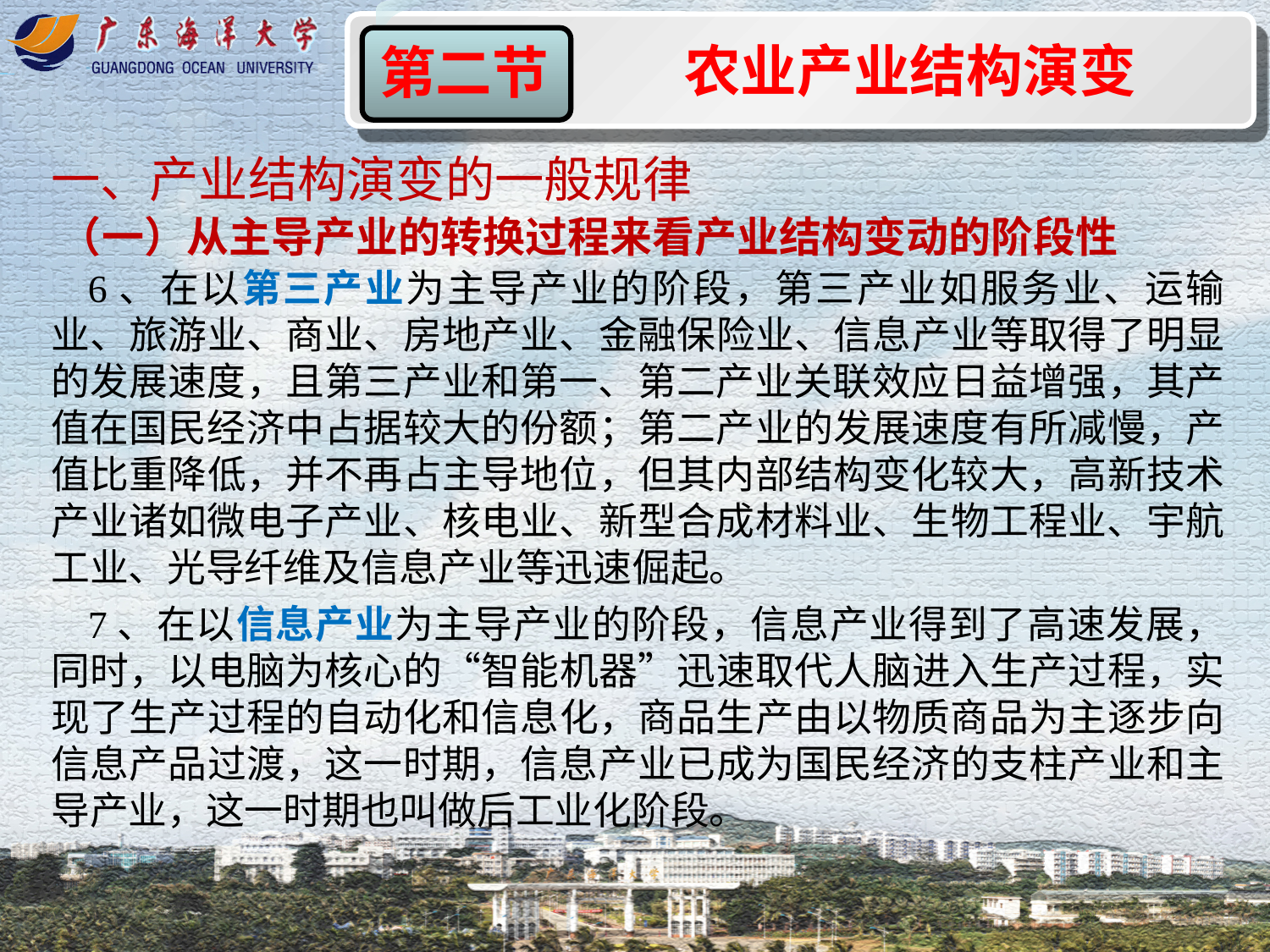

农业产业结构演变

第二节
一、产业结构演变的一般规律
（一）从主导产业的转换过程来看产业结构变动的阶段性
6、在以第三产业为主导产业的阶段，第三产业如服务业、运输业、旅游业、商业、房地产业、金融保险业、信息产业等取得了明显的发展速度，且第三产业和第一、第二产业关联效应日益增强，其产值在国民经济中占据较大的份额；第二产业的发展速度有所减慢，产值比重降低，并不再占主导地位，但其内部结构变化较大，高新技术产业诸如微电子产业、核电业、新型合成材料业、生物工程业、宇航工业、光导纤维及信息产业等迅速倔起。
7、在以信息产业为主导产业的阶段，信息产业得到了高速发展，同时，以电脑为核心的“智能机器”迅速取代人脑进入生产过程，实现了生产过程的自动化和信息化，商品生产由以物质商品为主逐步向信息产品过渡，这一时期，信息产业已成为国民经济的支柱产业和主导产业，这一时期也叫做后工业化阶段。